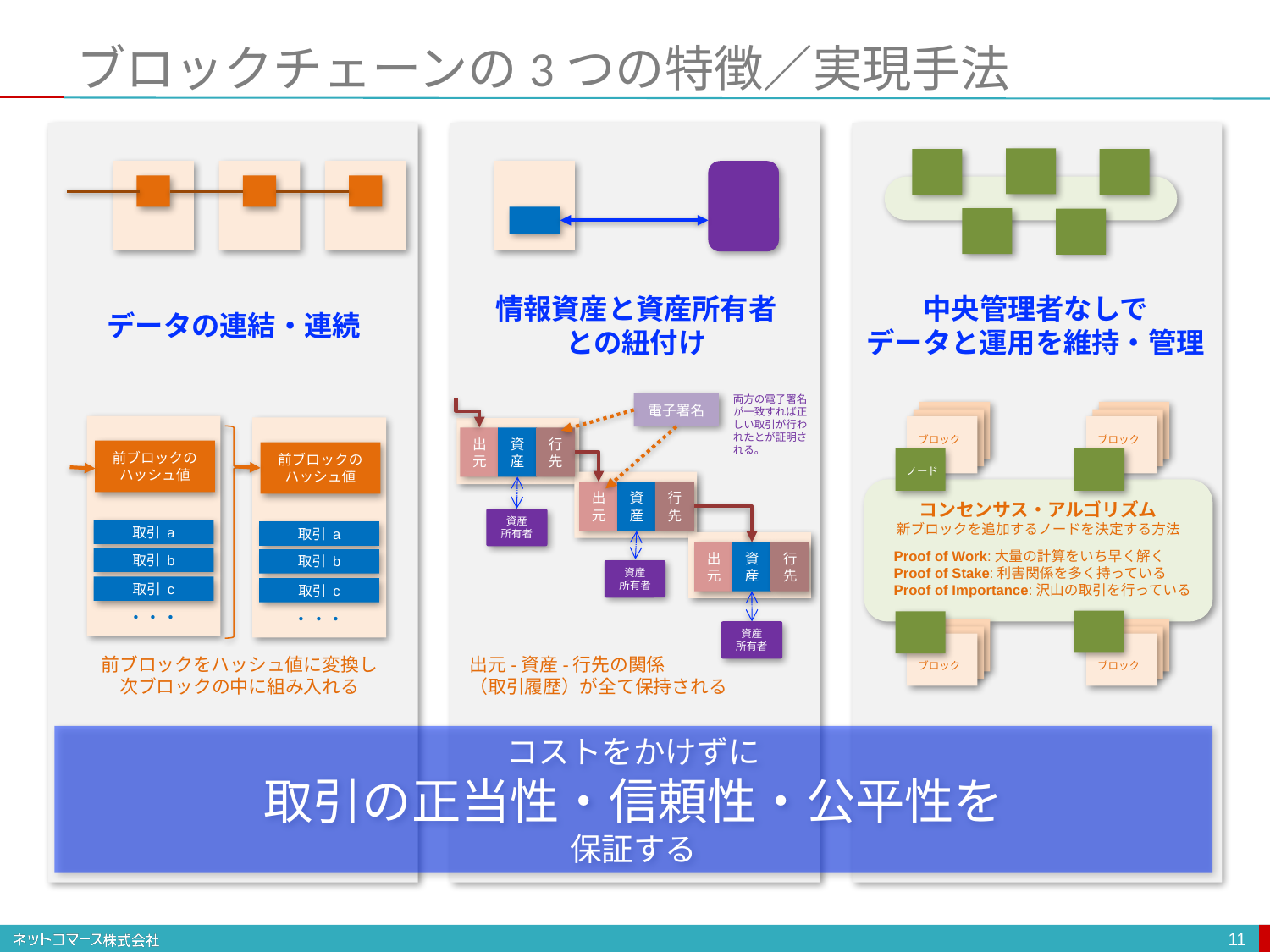

# ブロックチェーンの3つの特徴／実現手法

情報資産と資産所有者
との紐付け
中央管理者なしで
データと運用を維持・管理
データの連結・連続
両方の電子署名が一致すれば正しい取引が行われたとが証明される。
電子署名

ブロック
ブロック
行先
資産
出元
前ブロックの
ハッシュ値
前ブロックの
ハッシュ値

ノード

行先
資産
出元
コンセンサス・アルゴリズム
新ブロックを追加するノードを決定する方法
資産
所有者
取引 a
取引 a

Proof of Work:大量の計算をいち早く解く
Proof of Stake:利害関係を多く持っている
Proof of Importance:沢山の取引を行っている
行先
資産
出元
取引 b
取引 b
資産
所有者
取引 c
取引 c
・・・
・・・

資産
所有者

前ブロックをハッシュ値に変換し
次ブロックの中に組み入れる
出元-資産-行先の関係
（取引履歴）が全て保持される
ブロック
ブロック
コストをかけずに
取引の正当性・信頼性・公平性を
保証する
11